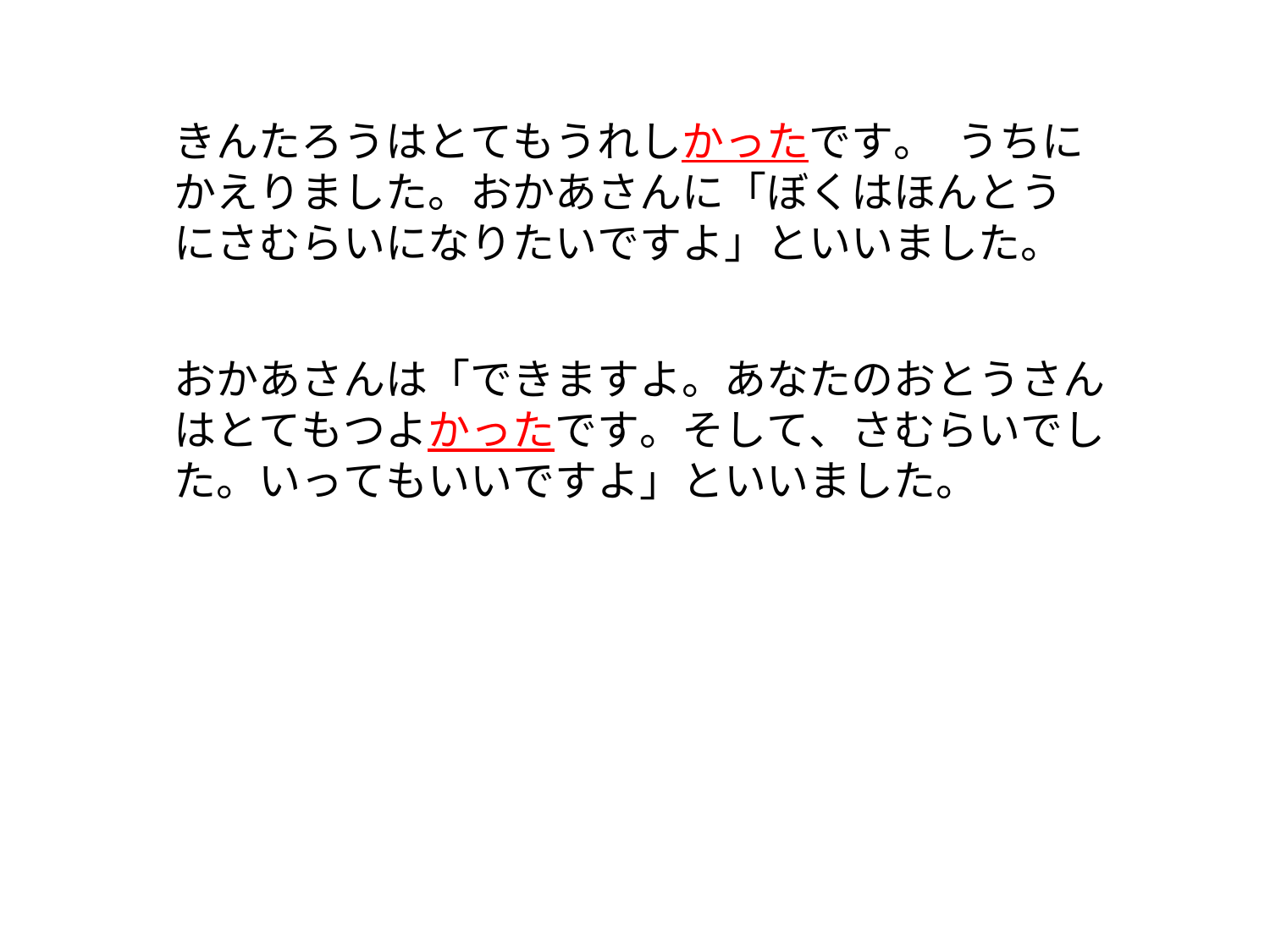

きんたろうはとてもうれしかったです。 うちにかえりました。おかあさんに「ぼくはほんとう にさむらいになりたいですよ」といいました。

おかあさんは「できますよ。あなたのおとうさんはとてもつよかったです。そして、さむらいでした。いってもいいですよ」といいました。